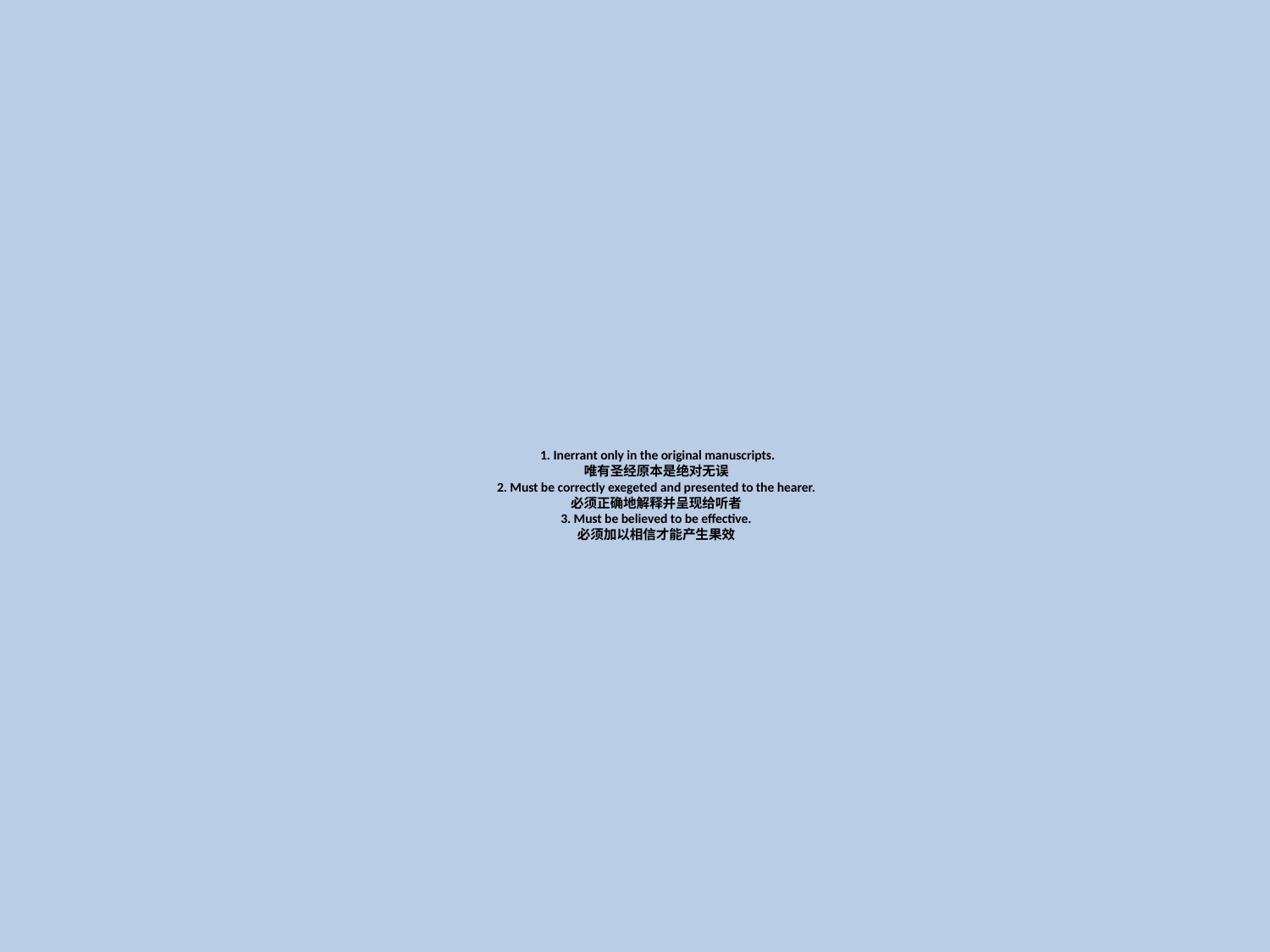

# 1. Inerrant only in the original manuscripts. 唯有圣经原本是绝对无误 2. Must be correctly exegeted and presented to the hearer. 必须正确地解释并呈现给听者 3. Must be believed to be effective. 必须加以相信才能产生果效